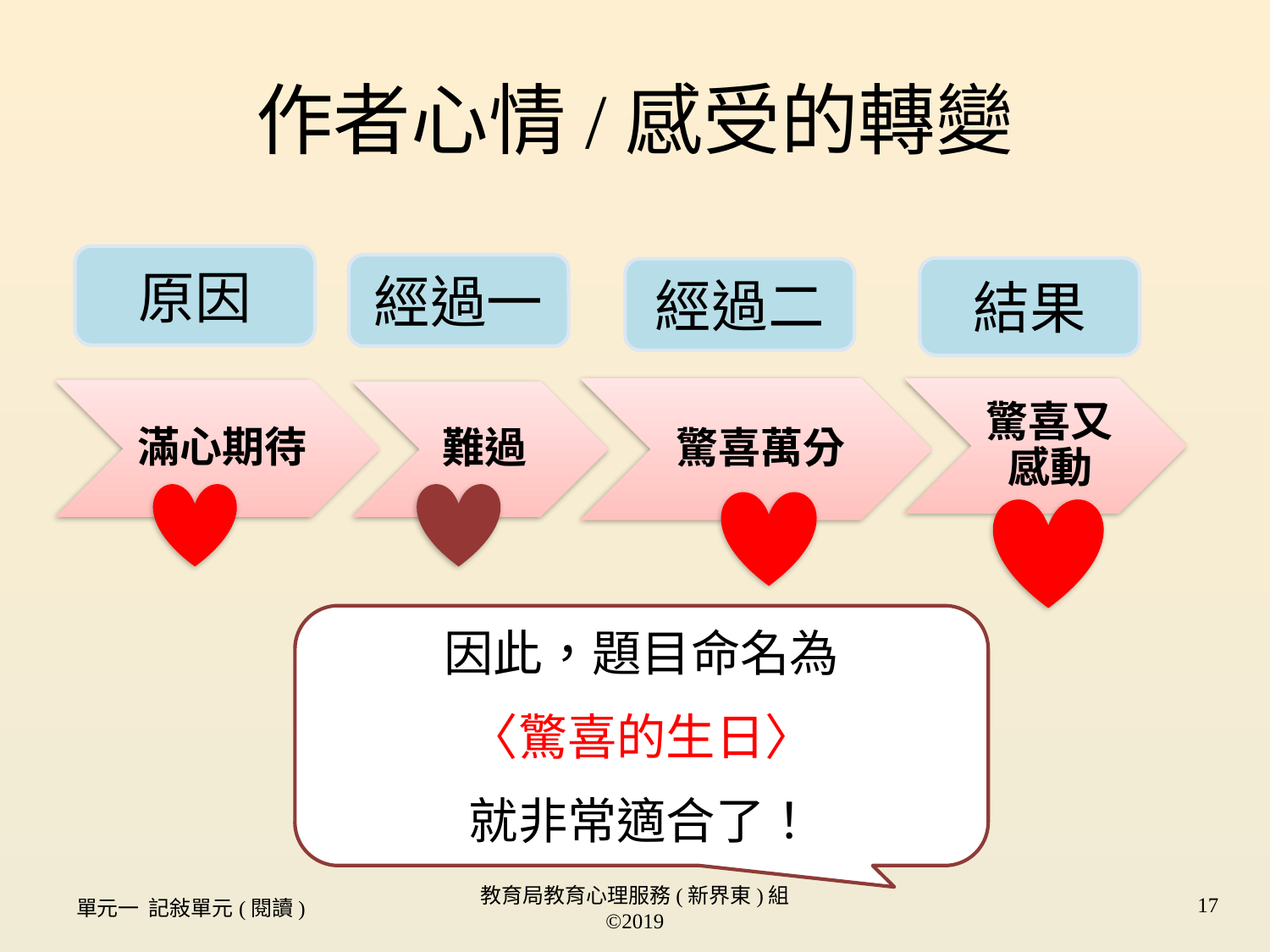

# 作者心情/感受的轉變
滿心期待
難過
驚喜萬分
驚喜又感動
原因
經過一
結果
經過二

因此，題目命名為
〈驚喜的生日〉
就非常適合了！
17
單元一  記敍單元(閱讀)
教育局教育心理服務(新界東)組 ©2019